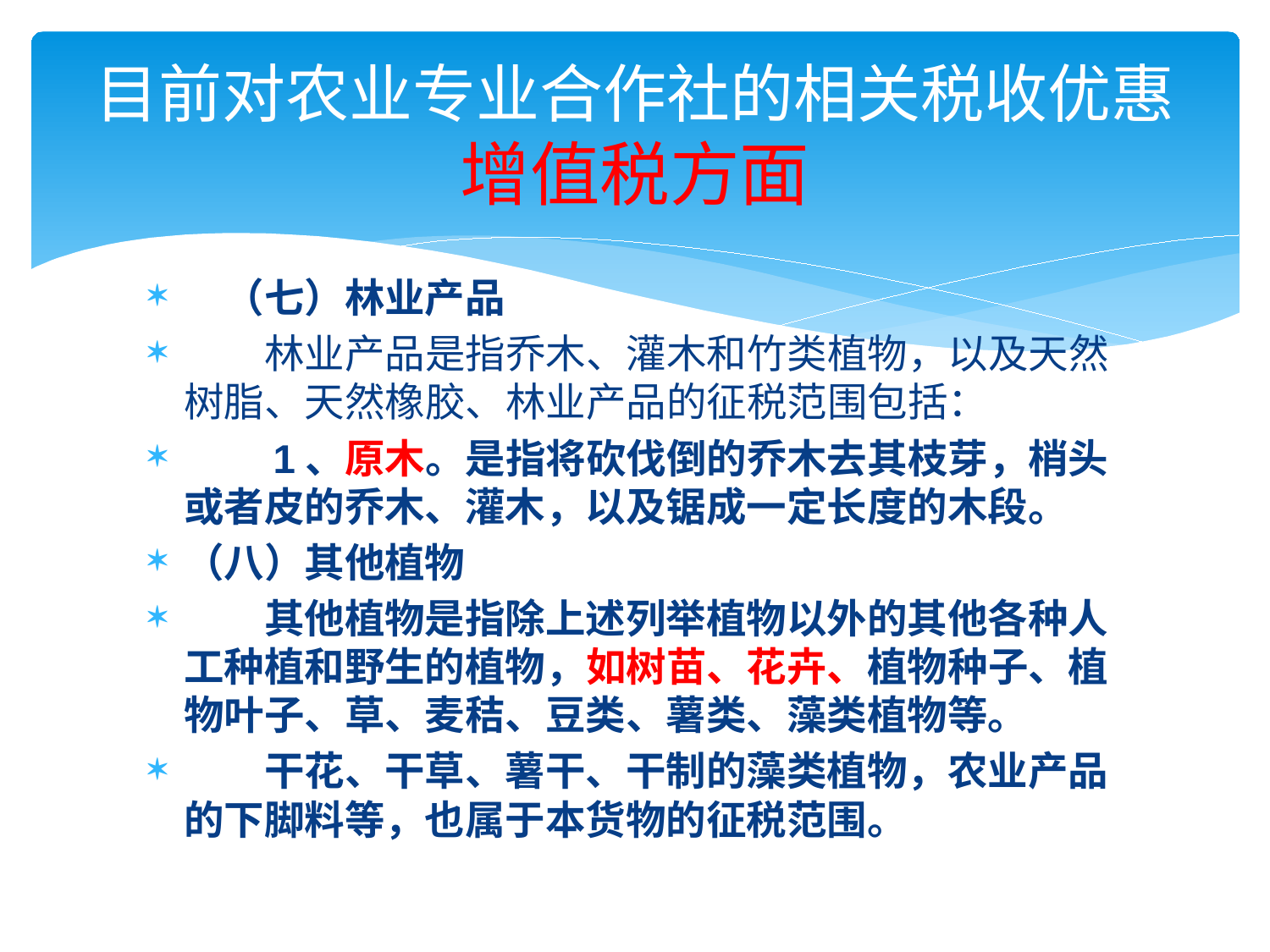

# 目前对农业专业合作社的相关税收优惠增值税方面
　（七）林业产品
　　林业产品是指乔木、灌木和竹类植物，以及天然树脂、天然橡胶、林业产品的征税范围包括：
　　1、原木。是指将砍伐倒的乔木去其枝芽，梢头或者皮的乔木、灌木，以及锯成一定长度的木段。
（八）其他植物
　　其他植物是指除上述列举植物以外的其他各种人工种植和野生的植物，如树苗、花卉、植物种子、植物叶子、草、麦秸、豆类、薯类、藻类植物等。
　　干花、干草、薯干、干制的藻类植物，农业产品的下脚料等，也属于本货物的征税范围。